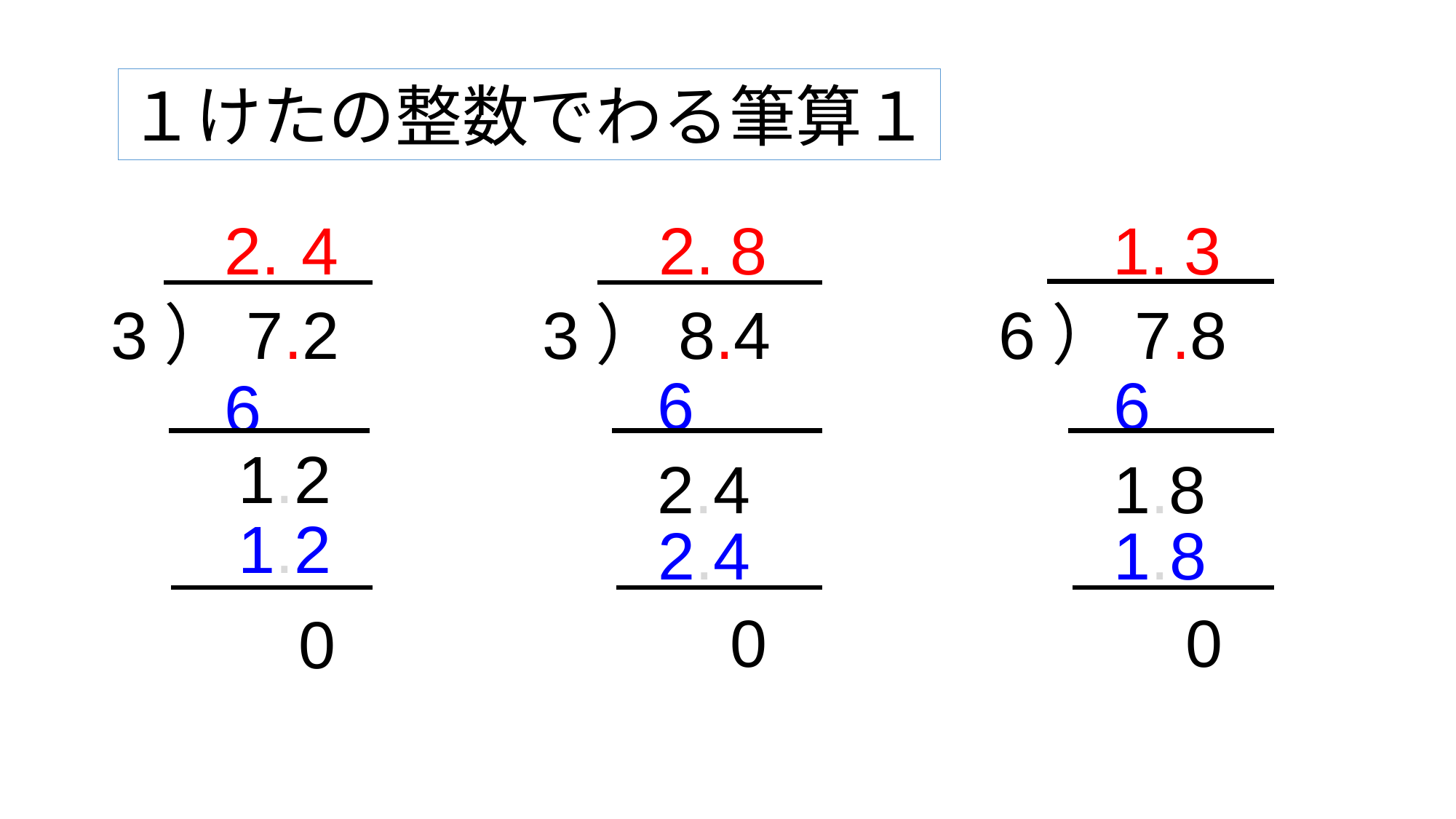

１けたの整数でわる筆算１
2.
4
2.
8
1.
3
3）7.2
3）8.4
6）7.8
6
6
6
2.4
1.8
1.2
2.4
1.8
1.2
0
0
0